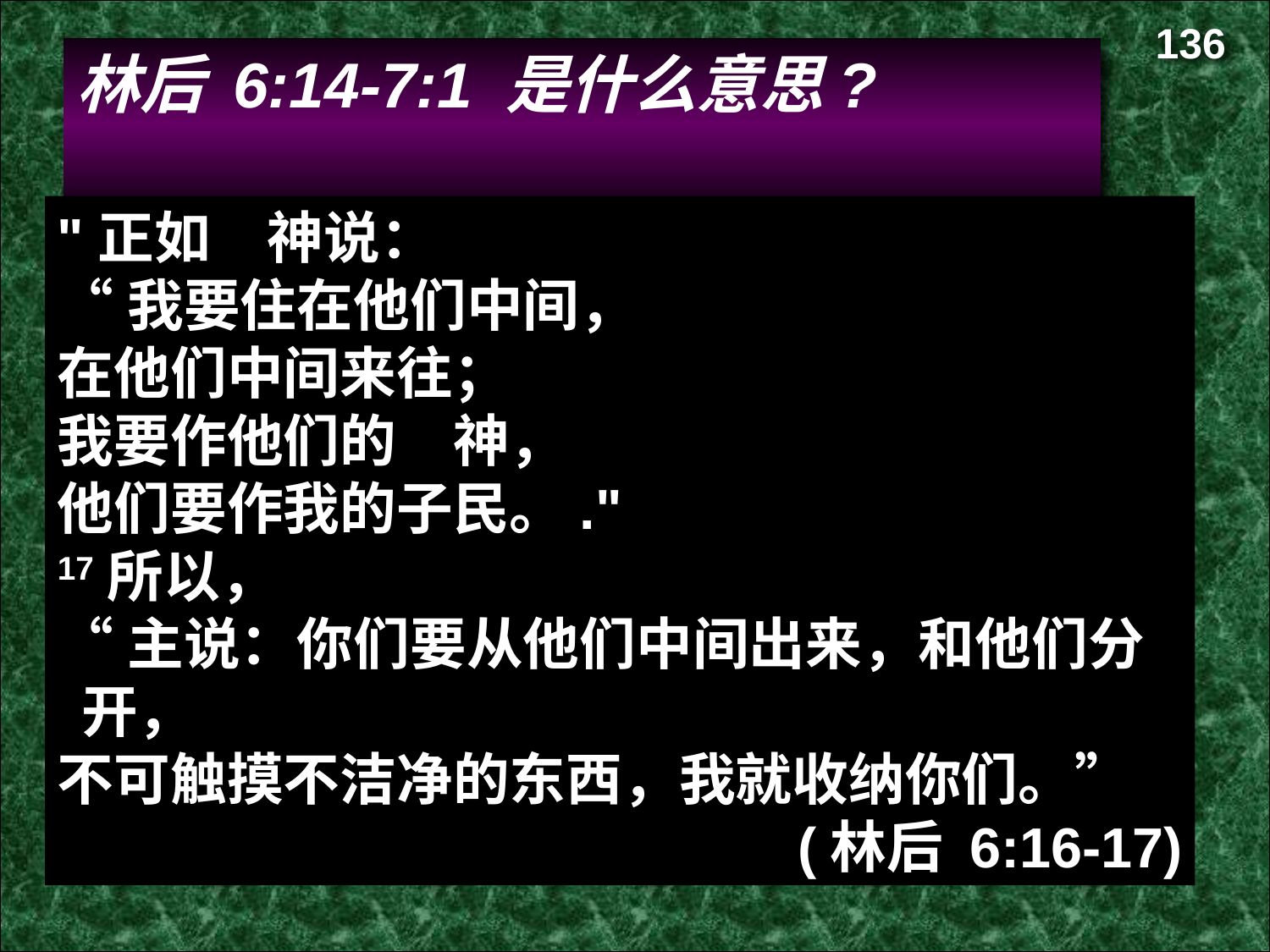

"
136
林后 6:14-7:1 是什么意思?
"正如　神说：
“我要住在他们中间，
在他们中间来往；
我要作他们的　神，
他们要作我的子民。."
17所以，
“主说：你们要从他们中间出来，和他们分开，
不可触摸不洁净的东西，我就收纳你们。”
(林后 6:16-17)